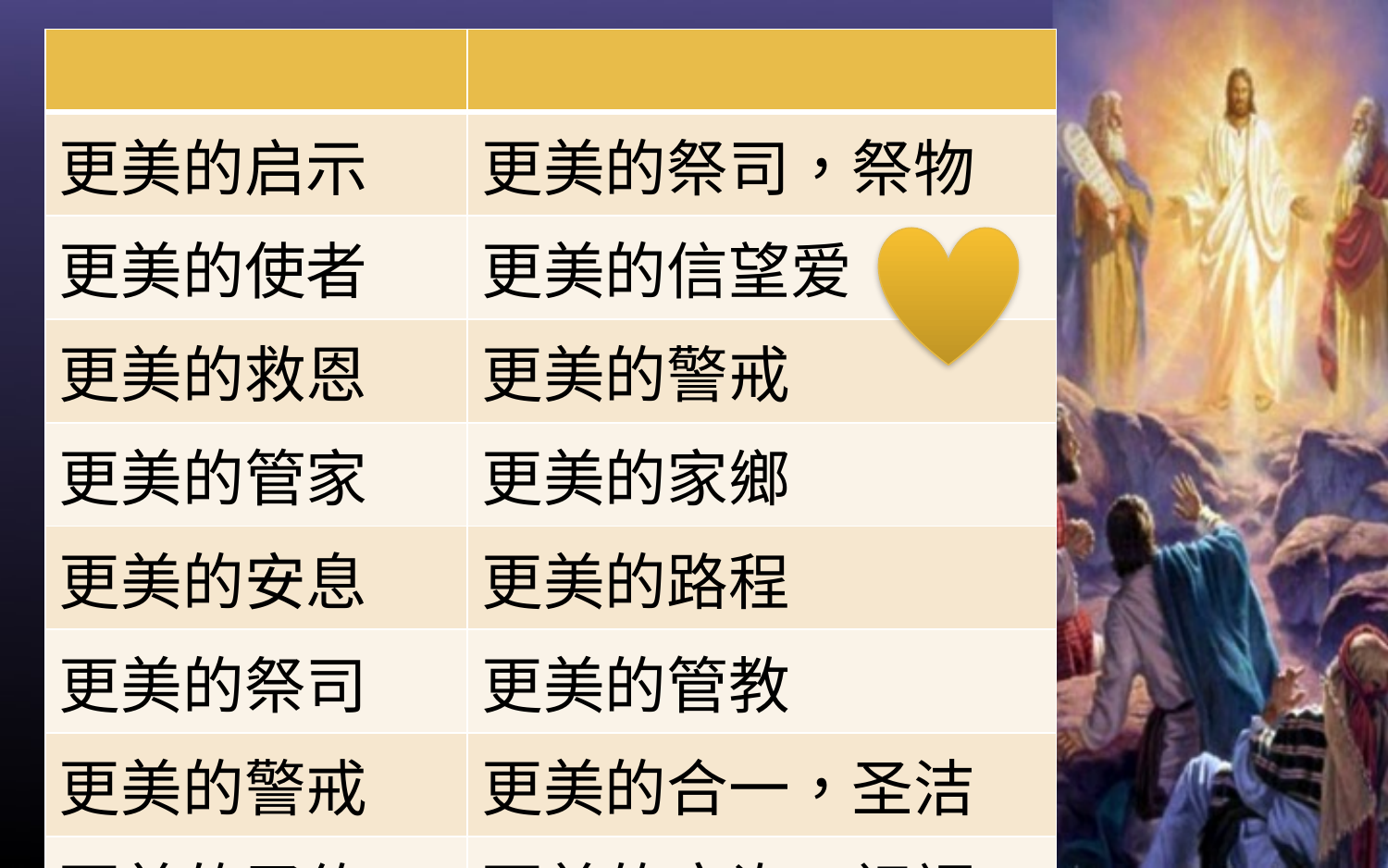

|  |  |
| --- | --- |
| 更美的启示 | 更美的祭司，祭物 |
| 更美的使者 | 更美的信望爱 |
| 更美的救恩 | 更美的警戒 |
| 更美的管家 | 更美的家鄉 |
| 更美的安息 | 更美的路程 |
| 更美的祭司 | 更美的管教 |
| 更美的警戒 | 更美的合一，圣洁 |
| 更美的圣约 | 更美的应许，祝福 |